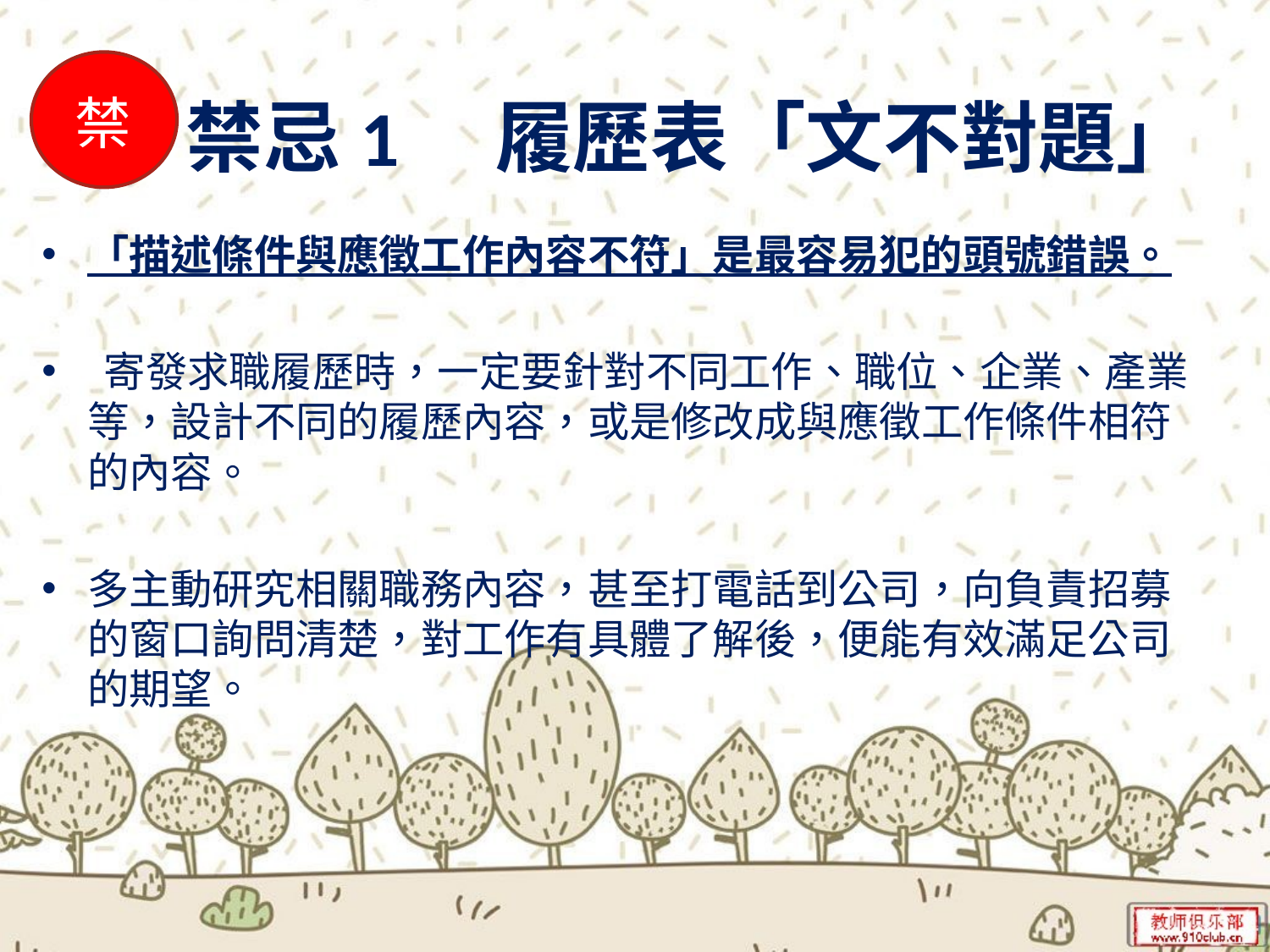

禁
# 禁忌1　履歷表「文不對題」
「描述條件與應徵工作內容不符」是最容易犯的頭號錯誤。

 寄發求職履歷時，一定要針對不同工作、職位、企業、產業等，設計不同的履歷內容，或是修改成與應徵工作條件相符的內容。

多主動研究相關職務內容，甚至打電話到公司，向負責招募的窗口詢問清楚，對工作有具體了解後，便能有效滿足公司的期望。